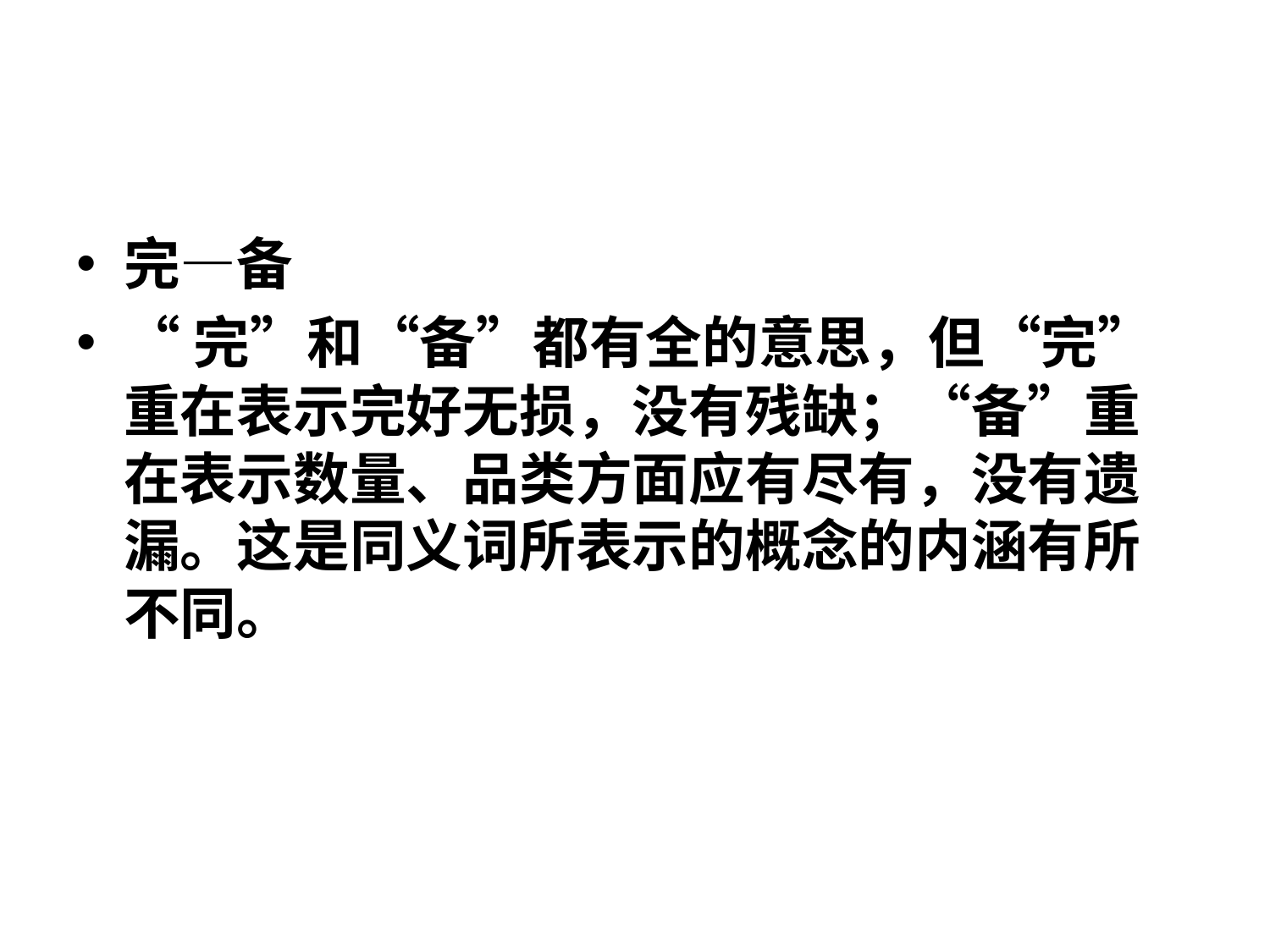

#
完—备
“完”和“备”都有全的意思，但“完”重在表示完好无损，没有残缺；“备”重在表示数量、品类方面应有尽有，没有遗漏。这是同义词所表示的概念的内涵有所不同。